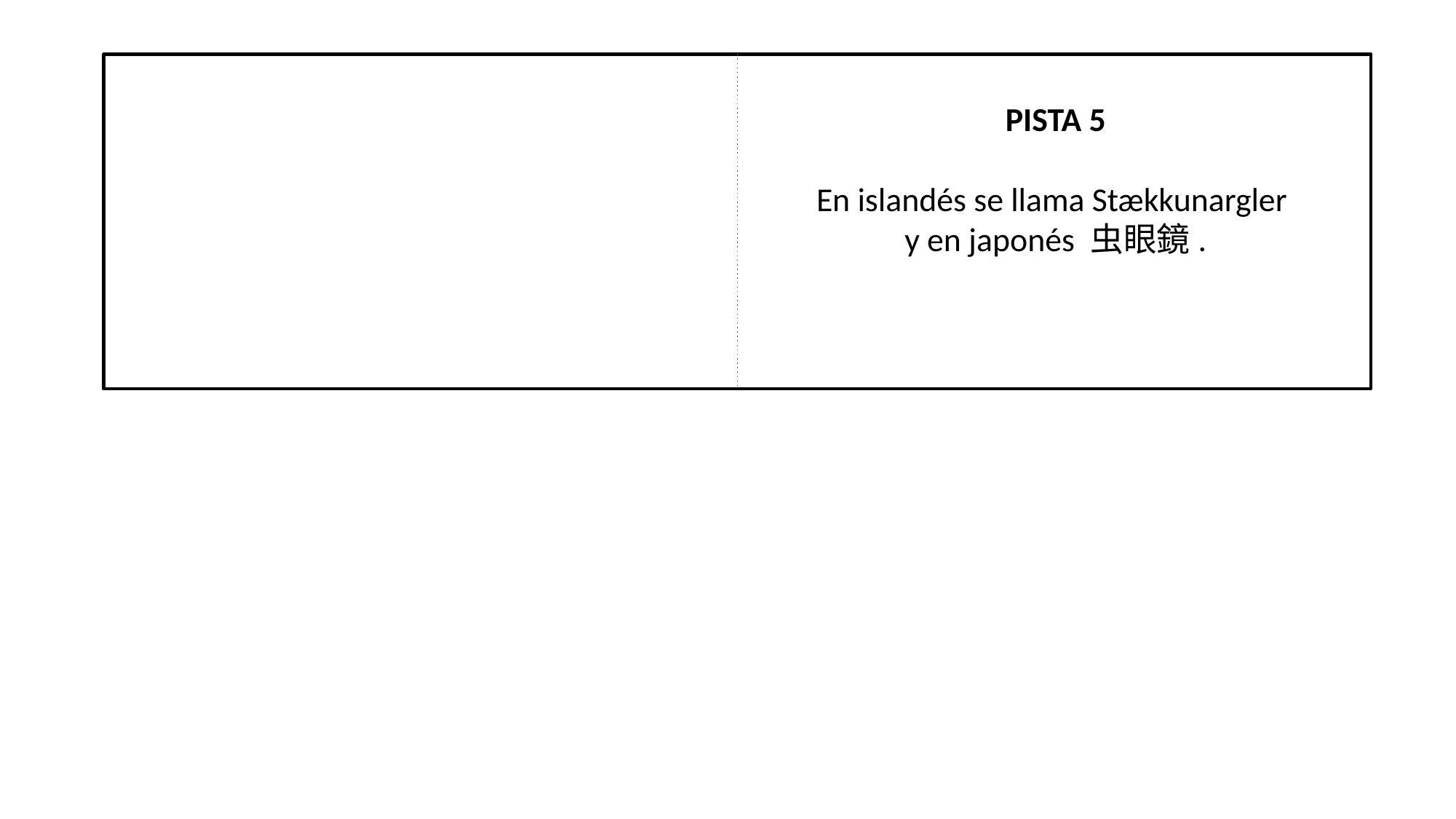

PISTA 5

En islandés se llama Stækkunargler
y en japonés 虫眼鏡.